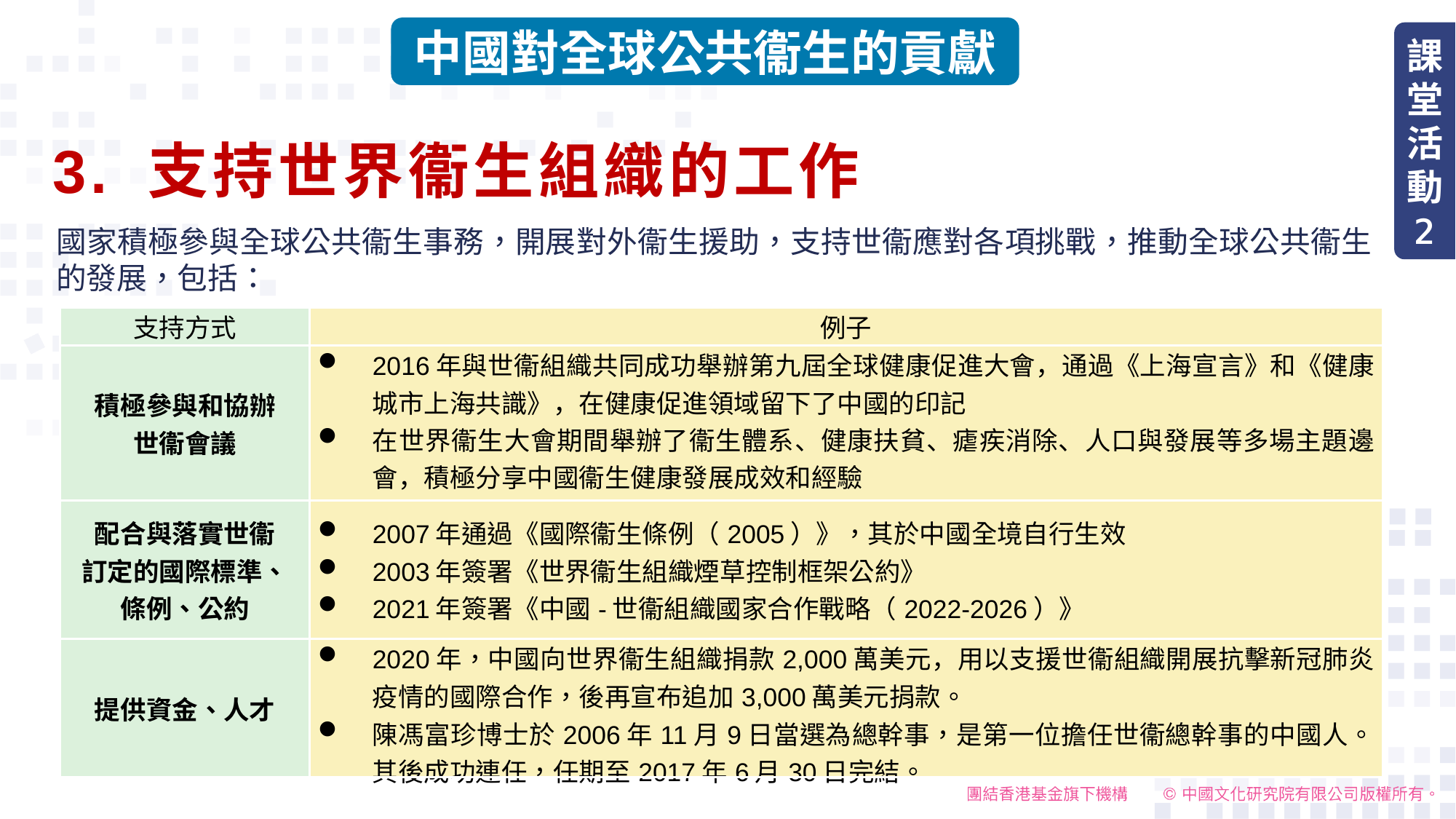

中國對全球公共衞生的貢獻
課堂活動
2

3. 支持世界衞生組織的工作
國家積極參與全球公共衞生事務，開展對外衞生援助，支持世衞應對各項挑戰，推動全球公共衞生的發展，包括：
| 支持方式 | 例子 |
| --- | --- |
| 積極參與和協辦 世衞會議 | 2016年與世衞組織共同成功舉辦第九屆全球健康促進大會，通過《上海宣言》和《健康城市上海共識》，在健康促進領域留下了中國的印記 在世界衞生大會期間舉辦了衞生體系、健康扶貧、瘧疾消除、人口與發展等多場主題邊會，積極分享中國衞生健康發展成效和經驗 支持中方專家參加世衞組織技術會議，為全球衞生健康事業貢獻中國智慧和中國方案 |
| 配合與落實世衞 訂定的國際標準、 條例、公約 | 2007年通過《國際衞生條例（2005）》，其於中國全境自行生效 2003年簽署《世界衞生組織煙草控制框架公約》 2021年簽署《中國-世衞組織國家合作戰略（2022-2026）》 |
| 提供資金、人才 | 2020年，中國向世界衞生組織捐款2,000萬美元，用以支援世衞組織開展抗擊新冠肺炎疫情的國際合作，後再宣布追加3,000萬美元捐款。 陳馮富珍博士於2006年11月9日當選為總幹事，是第一位擔任世衞總幹事的中國人。其後成功連任，任期至2017年6月30日完結。 |